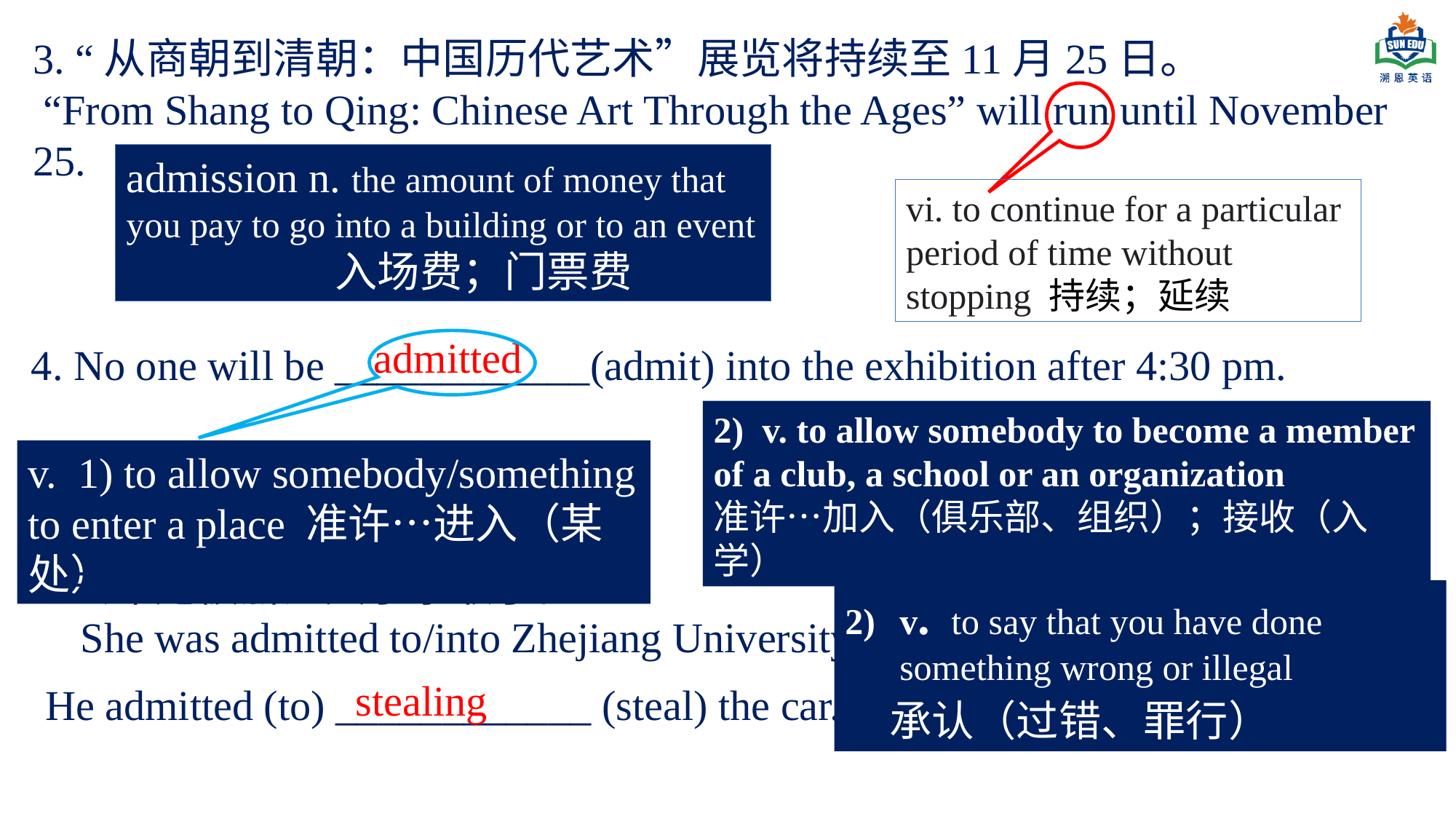

3. “从商朝到清朝：中国历代艺术”展览将持续至11月25日。
 “From Shang to Qing: Chinese Art Through the Ages” will run until November 25.

admission n. the amount of money that you pay to go into a building or to an event
                     入场费；门票费
vi. to continue for a particular period of time without stopping 持续；延续
admitted

4. No one will be ____________(admit) into the exhibition after 4:30 pm.
2)  v. to allow somebody to become a member of a club, a school or an organization
准许…加入（俱乐部、组织）；接收（入学）
v.  1) to allow somebody/something to enter a place 准许…进入（某处）
去年她被浙江大学录取了。
 She was admitted to/into Zhejiang University
v.  to say that you have done something wrong or illegal
   承认（过错、罪行）
stealing
He admitted (to) ____________ (steal) the car.